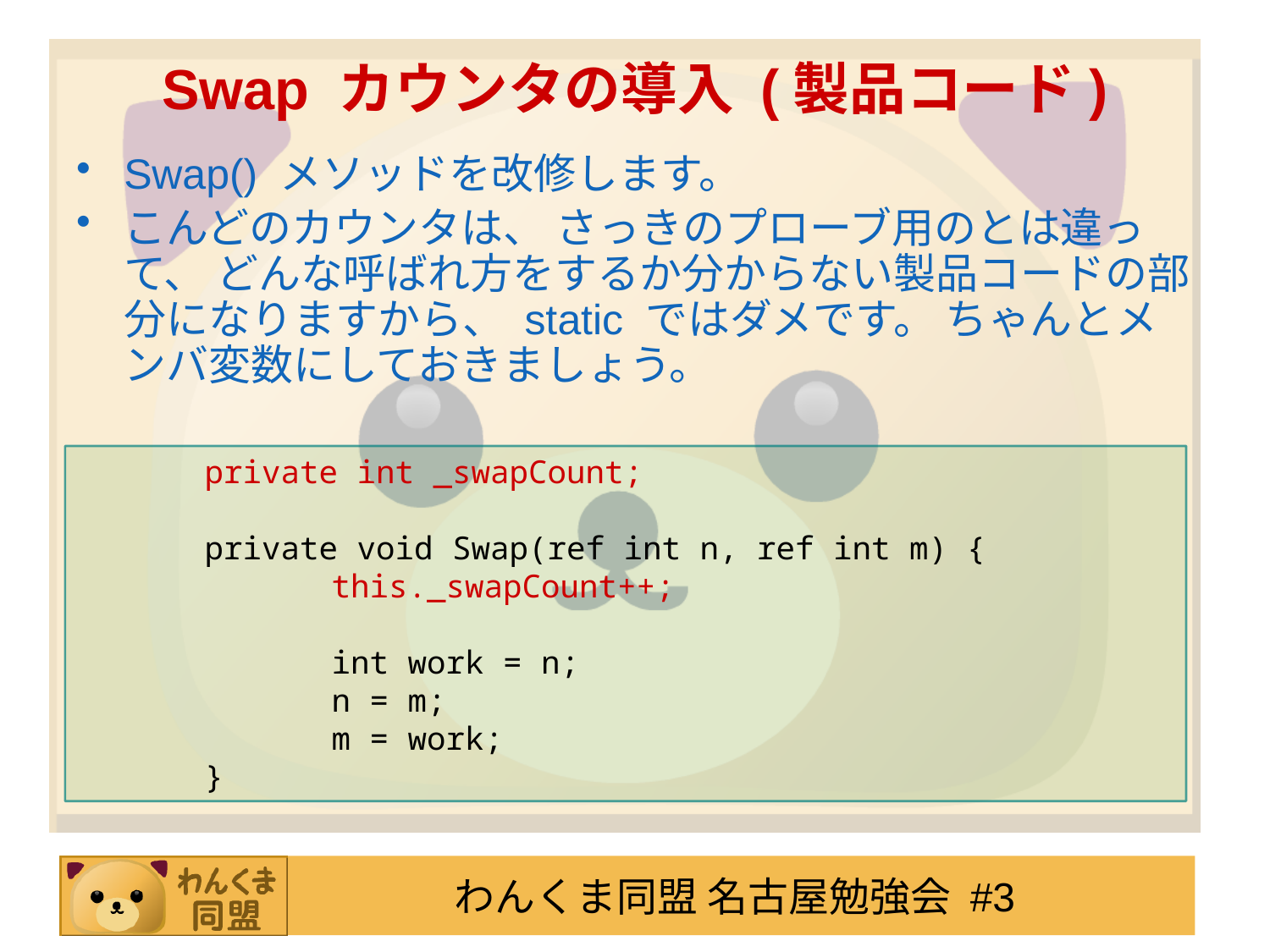

# Swap カウンタの導入 (製品コード)
Swap() メソッドを改修します。
こんどのカウンタは、 さっきのプローブ用のとは違って、 どんな呼ばれ方をするか分からない製品コードの部分になりますから、 static ではダメです。 ちゃんとメンバ変数にしておきましょう。
	private int _swapCount;

	private void Swap(ref int n, ref int m) {
		this._swapCount++;

		int work = n;
		n = m;
		m = work;
	}